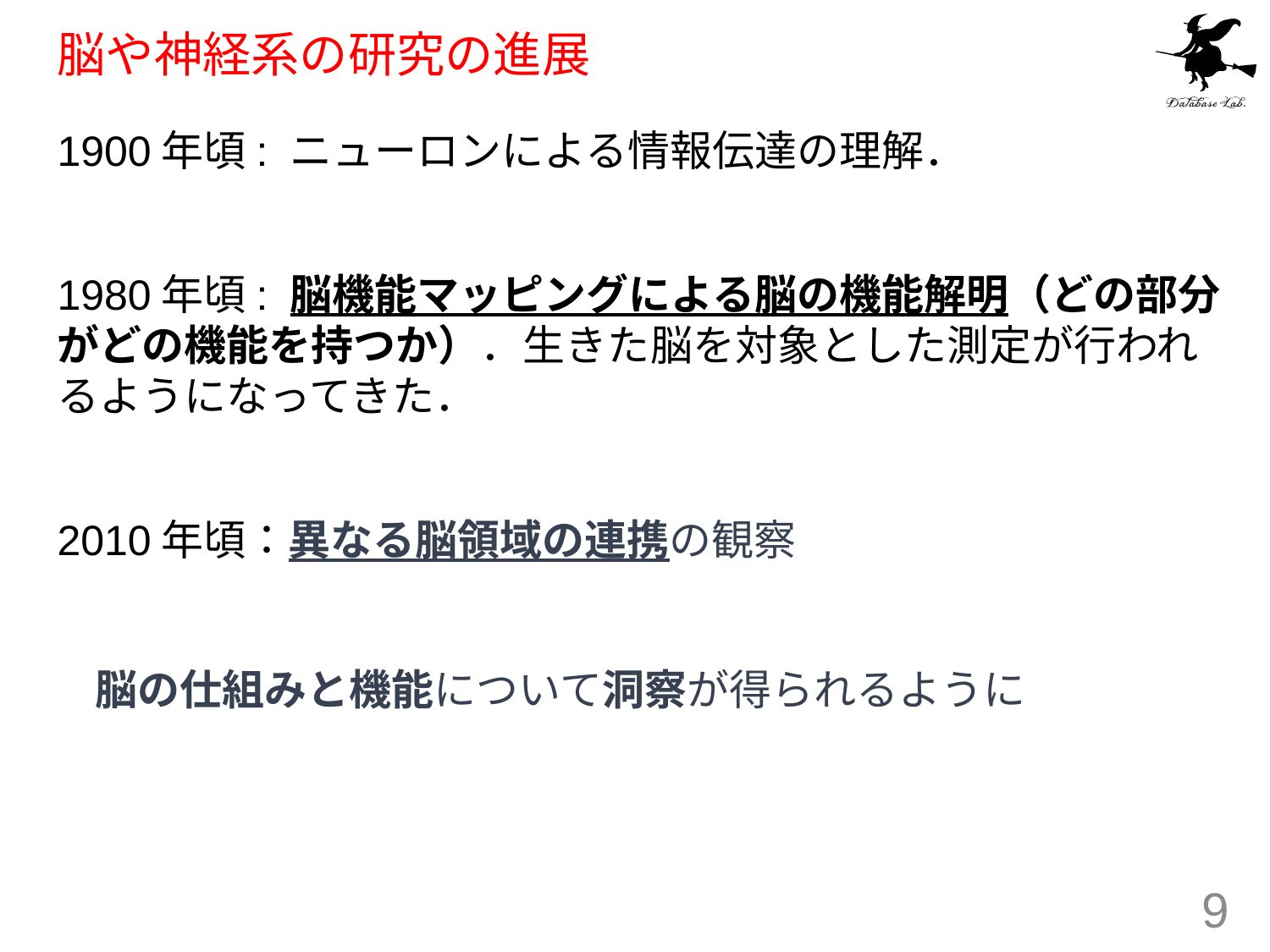

# 脳や神経系の研究の進展
1900年頃: ニューロンによる情報伝達の理解．

1980年頃: 脳機能マッピングによる脳の機能解明（どの部分がどの機能を持つか）．生きた脳を対象とした測定が行われるようになってきた．

2010年頃：異なる脳領域の連携の観察
脳の仕組みと機能について洞察が得られるように
9